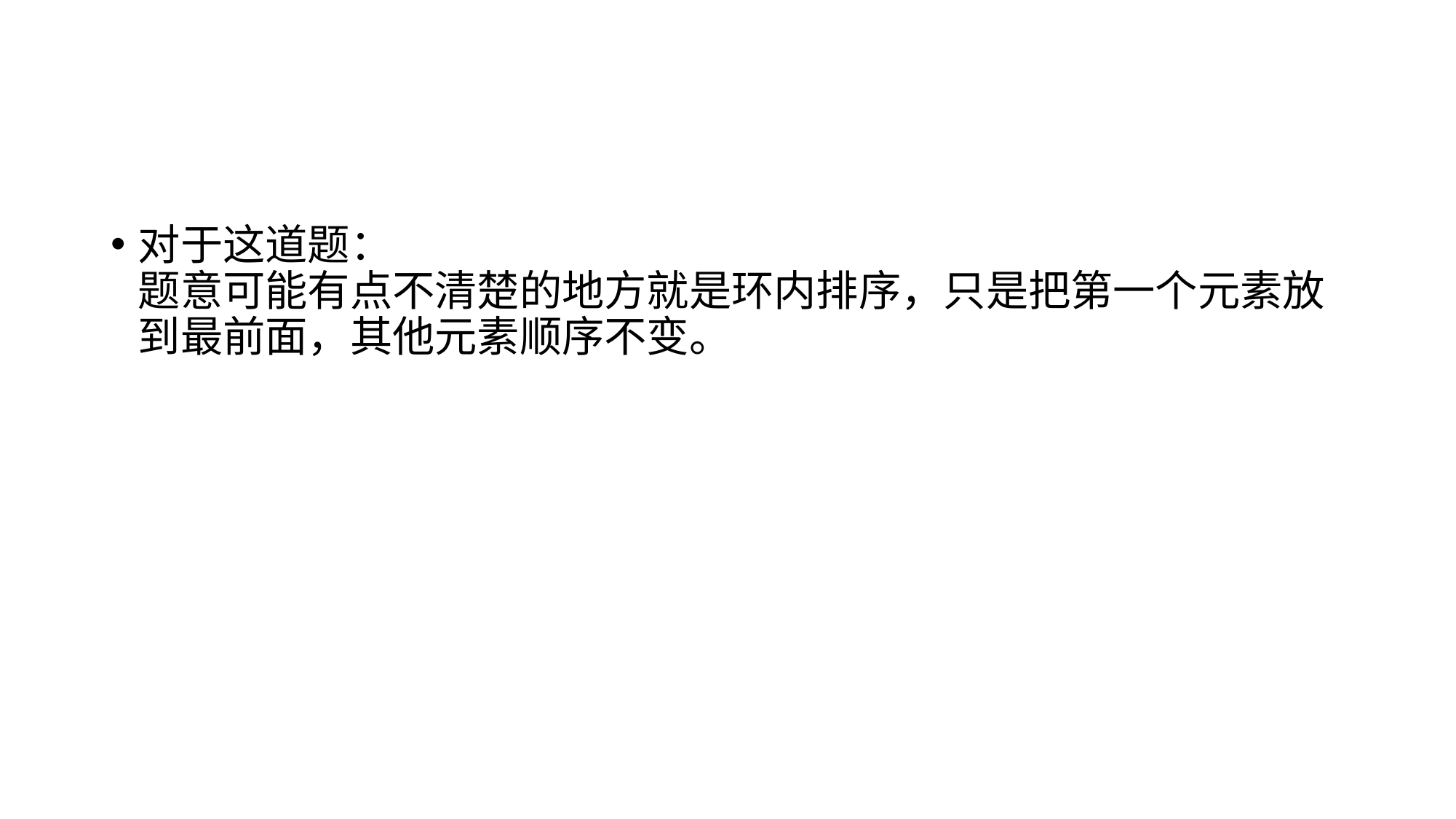

对于这道题：
题意可能有点不清楚的地方就是环内排序，只是把第一个元素放到最前面，其他元素顺序不变。